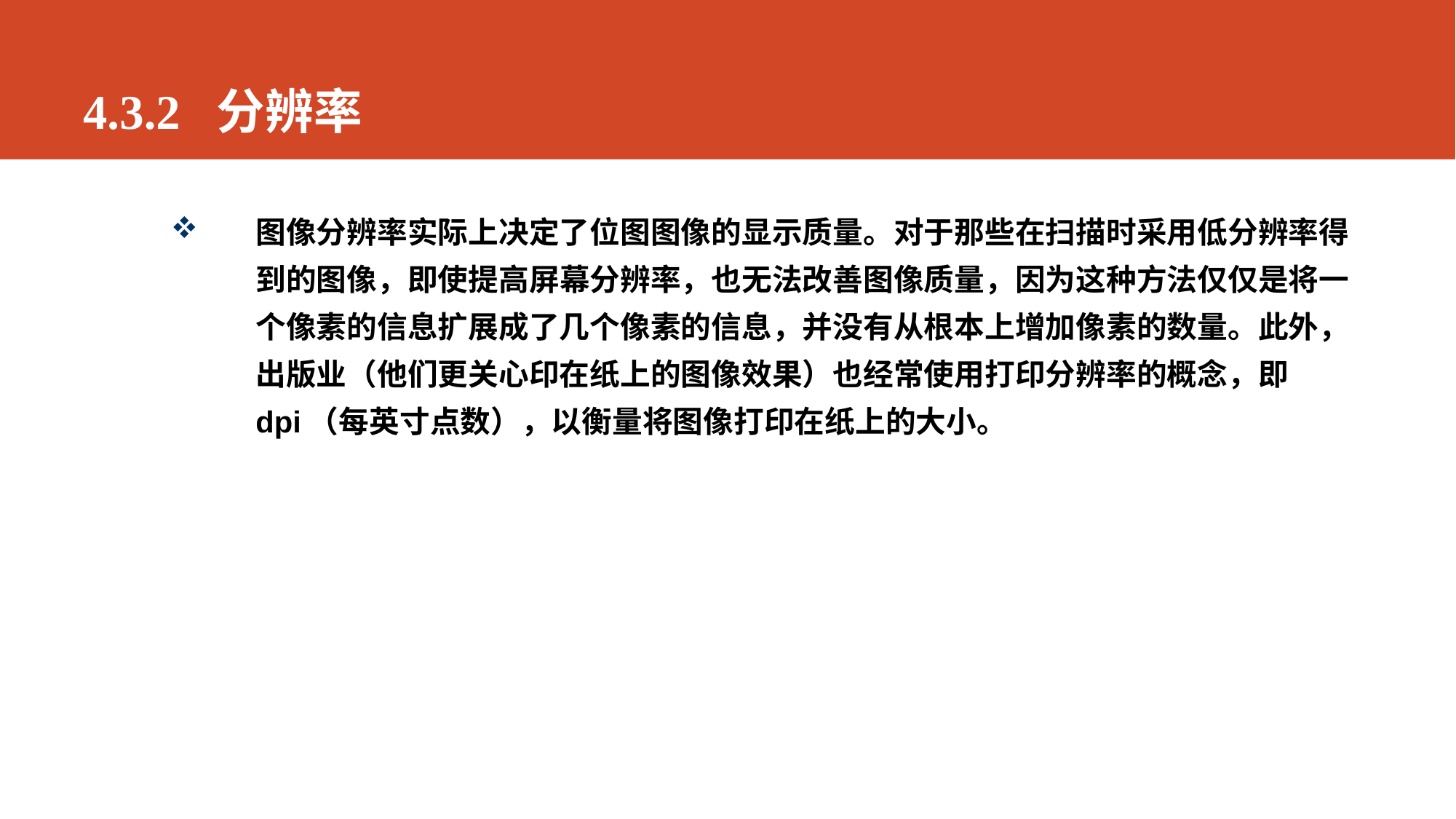

# 4.3.2  分辨率
图像分辨率实际上决定了位图图像的显示质量。对于那些在扫描时采用低分辨率得到的图像，即使提高屏幕分辨率，也无法改善图像质量，因为这种方法仅仅是将一个像素的信息扩展成了几个像素的信息，并没有从根本上增加像素的数量。此外，出版业（他们更关心印在纸上的图像效果）也经常使用打印分辨率的概念，即dpi（每英寸点数），以衡量将图像打印在纸上的大小。